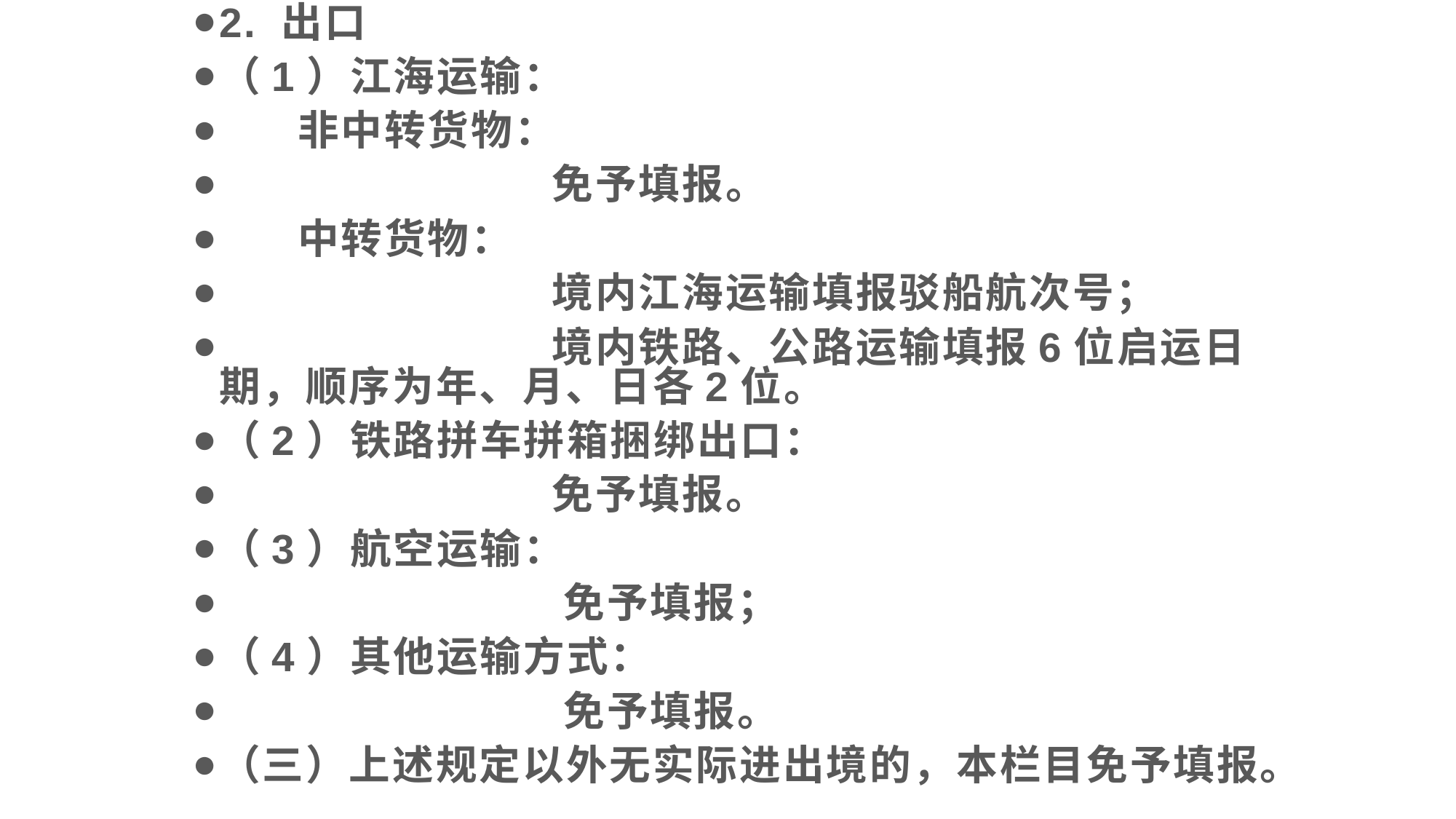

2. 出口
（1）江海运输：
      非中转货物：
                            免予填报。
      中转货物：
                            境内江海运输填报驳船航次号；
                            境内铁路、公路运输填报6位启运日期，顺序为年、月、日各2位。
（2）铁路拼车拼箱捆绑出口：
                            免予填报。
（3）航空运输：
                             免予填报；
（4）其他运输方式：
                             免予填报。
（三）上述规定以外无实际进出境的，本栏目免予填报。